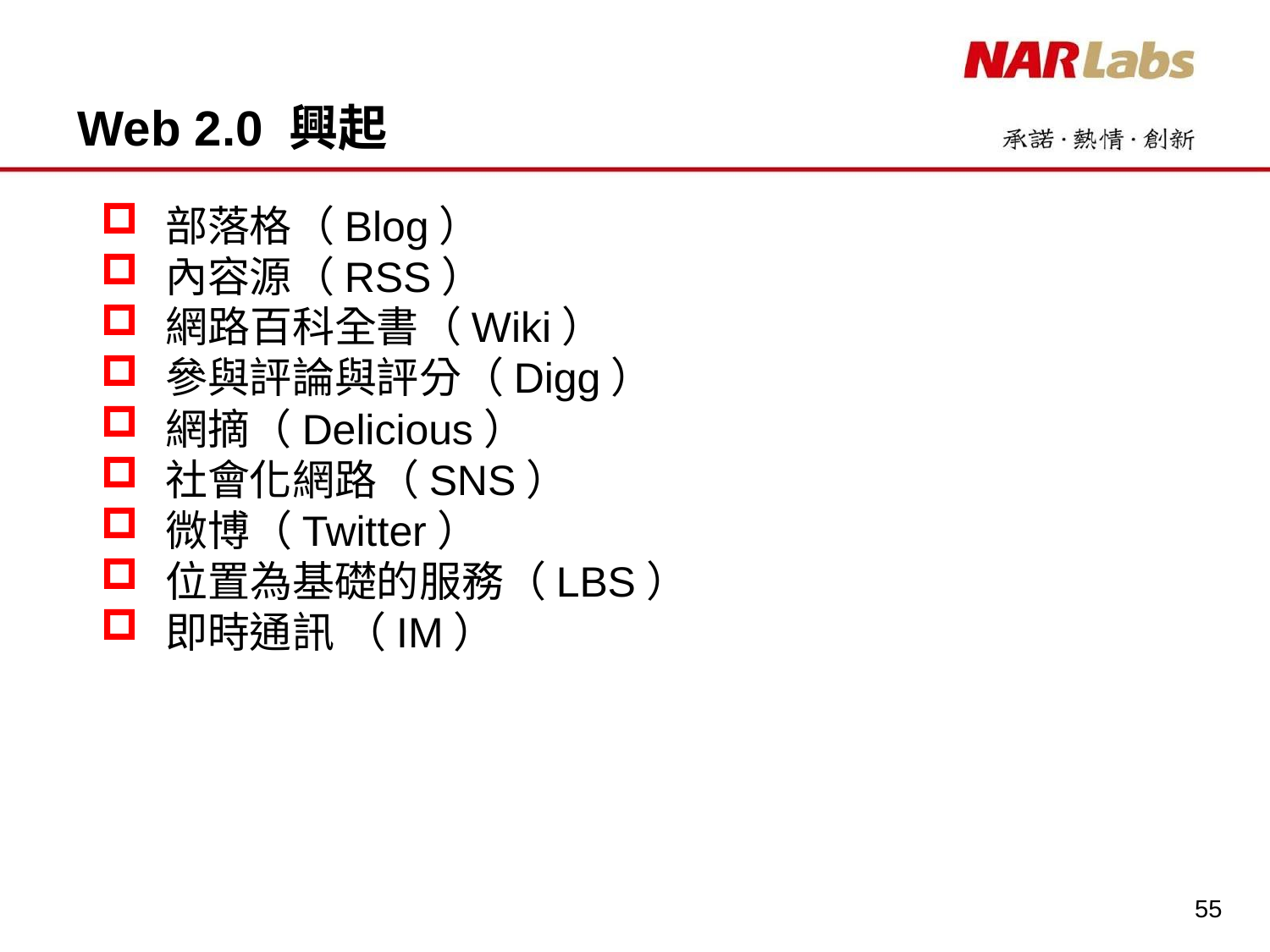

# Web 2.0 興起
部落格（Blog）
內容源（RSS）
網路百科全書（Wiki）
參與評論與評分（Digg）
網摘（Delicious）
社會化網路（SNS）
微博（Twitter）
位置為基礎的服務（LBS）
即時通訊 （IM）
55